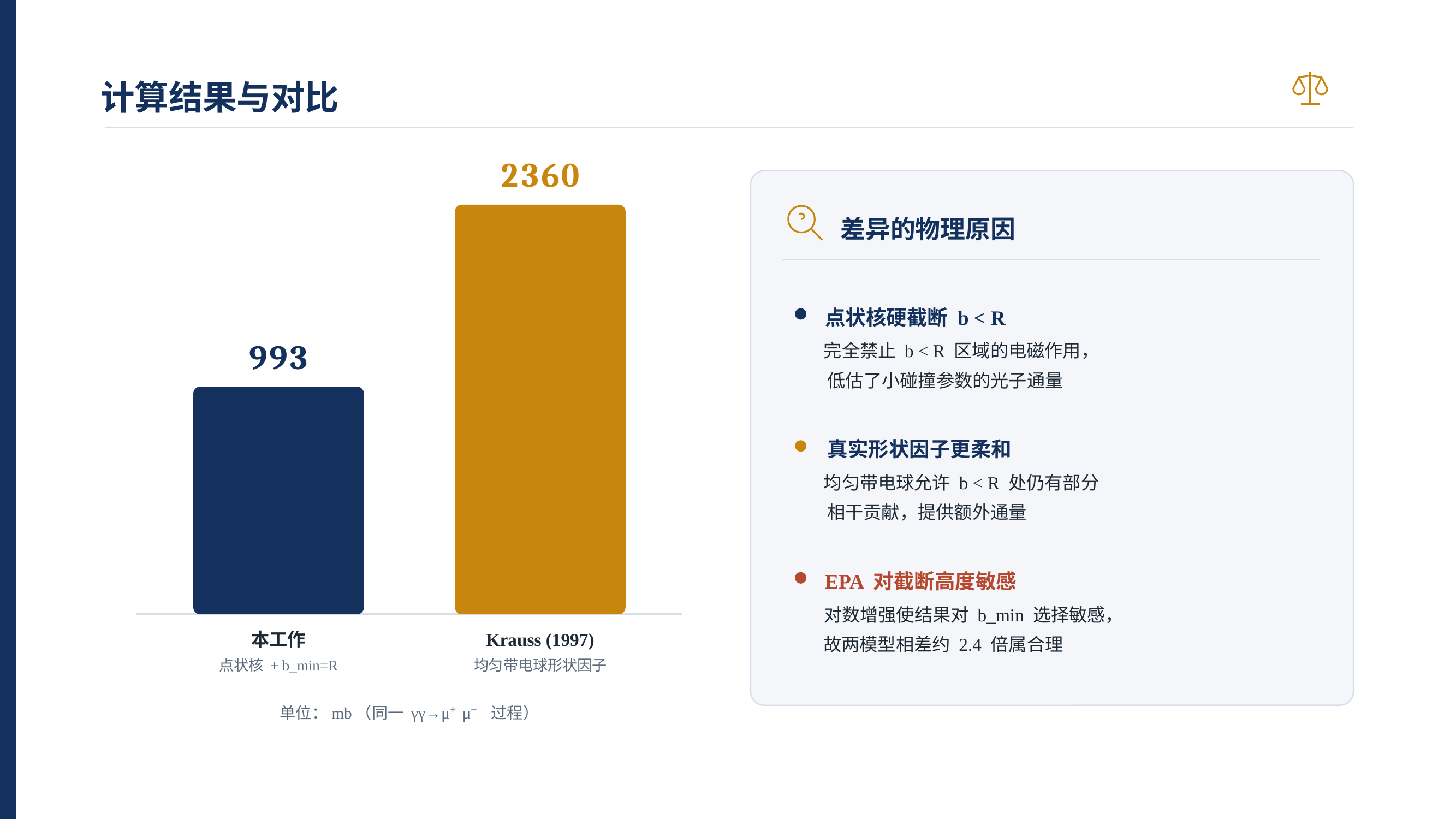

计算结果与对比

2360

差异的物理原因

点状核硬截断 b < R

完全禁止 b < R 区域的电磁作用，
低估了小碰撞参数的光子通量
真实形状因子更柔和

均匀带电球允许 b < R 处仍有部分
相干贡献，提供额外通量
EPA 对截断高度敏感

对数增强使结果对 b_min 选择敏感，
故两模型相差约 2.4 倍属合理
993

本工作
Krauss (1997)
点状核 + b_min=R
均匀带电球形状因子
单位：mb（同一 γγ→μ⁺μ⁻ 过程）